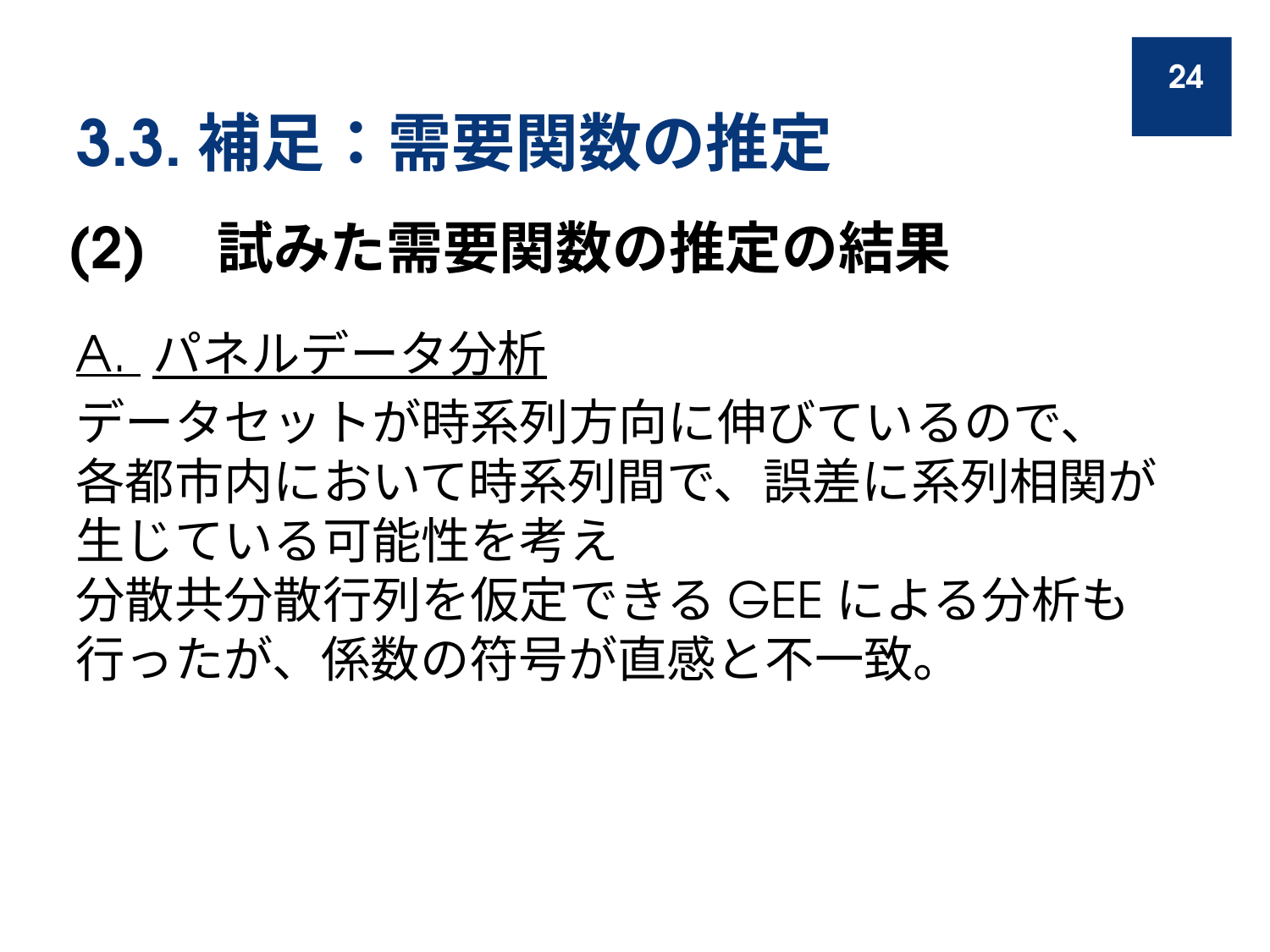

24
# 3.3.補足：需要関数の推定
(2)　試みた需要関数の推定の結果
A. パネルデータ分析
データセットが時系列方向に伸びているので、　各都市内において時系列間で、誤差に系列相関が生じている可能性を考え　　　　　　　　　　　分散共分散行列を仮定できるGEEによる分析も行ったが、係数の符号が直感と不一致。